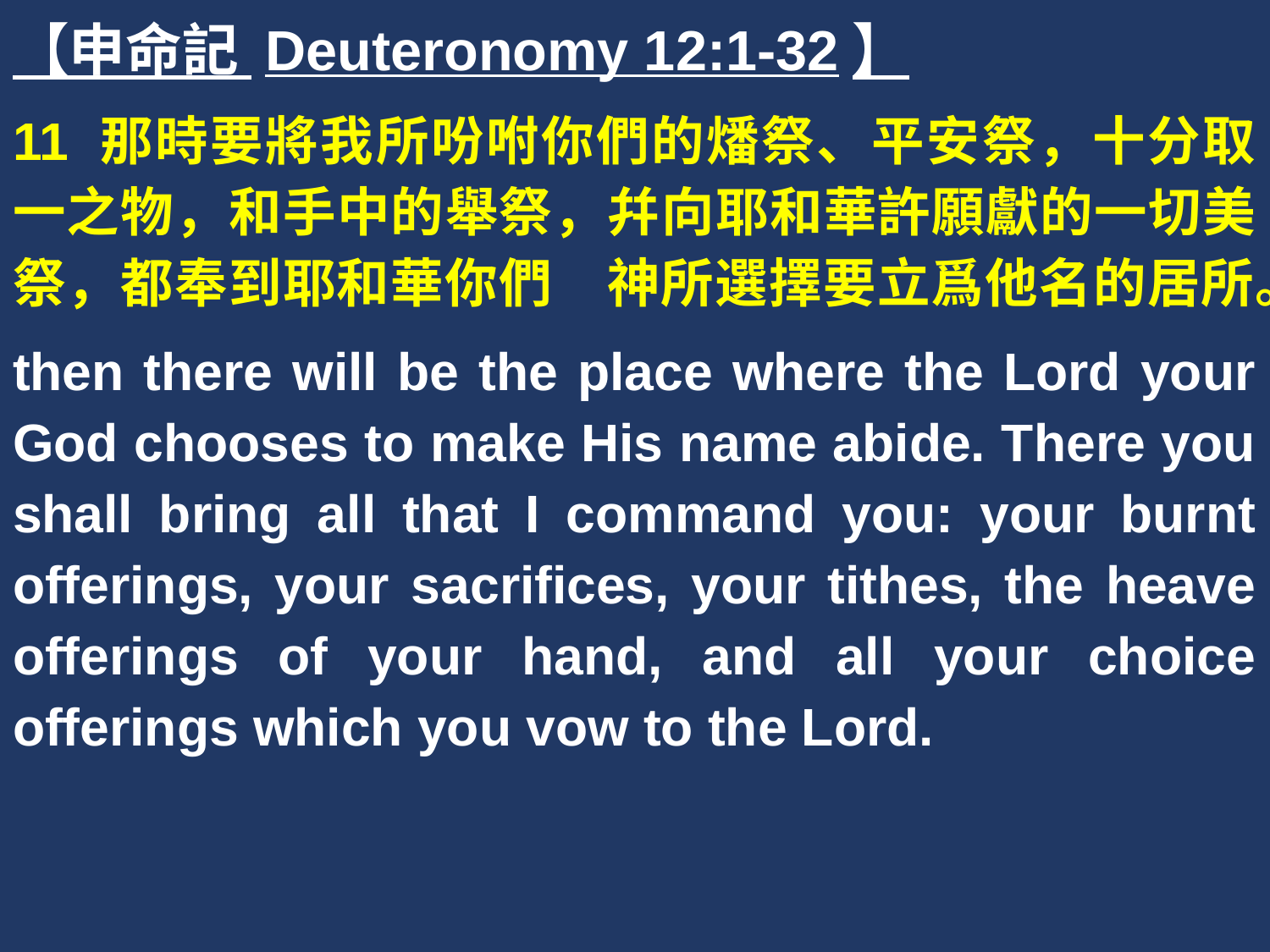

【申命記 Deuteronomy 12:1-32】
11 那時要將我所吩咐你們的燔祭、平安祭，十分取一之物，和手中的舉祭，幷向耶和華許願獻的一切美祭，都奉到耶和華你們　神所選擇要立爲他名的居所。
then there will be the place where the Lord your God chooses to make His name abide. There you shall bring all that I command you: your burnt offerings, your sacrifices, your tithes, the heave offerings of your hand, and all your choice offerings which you vow to the Lord.